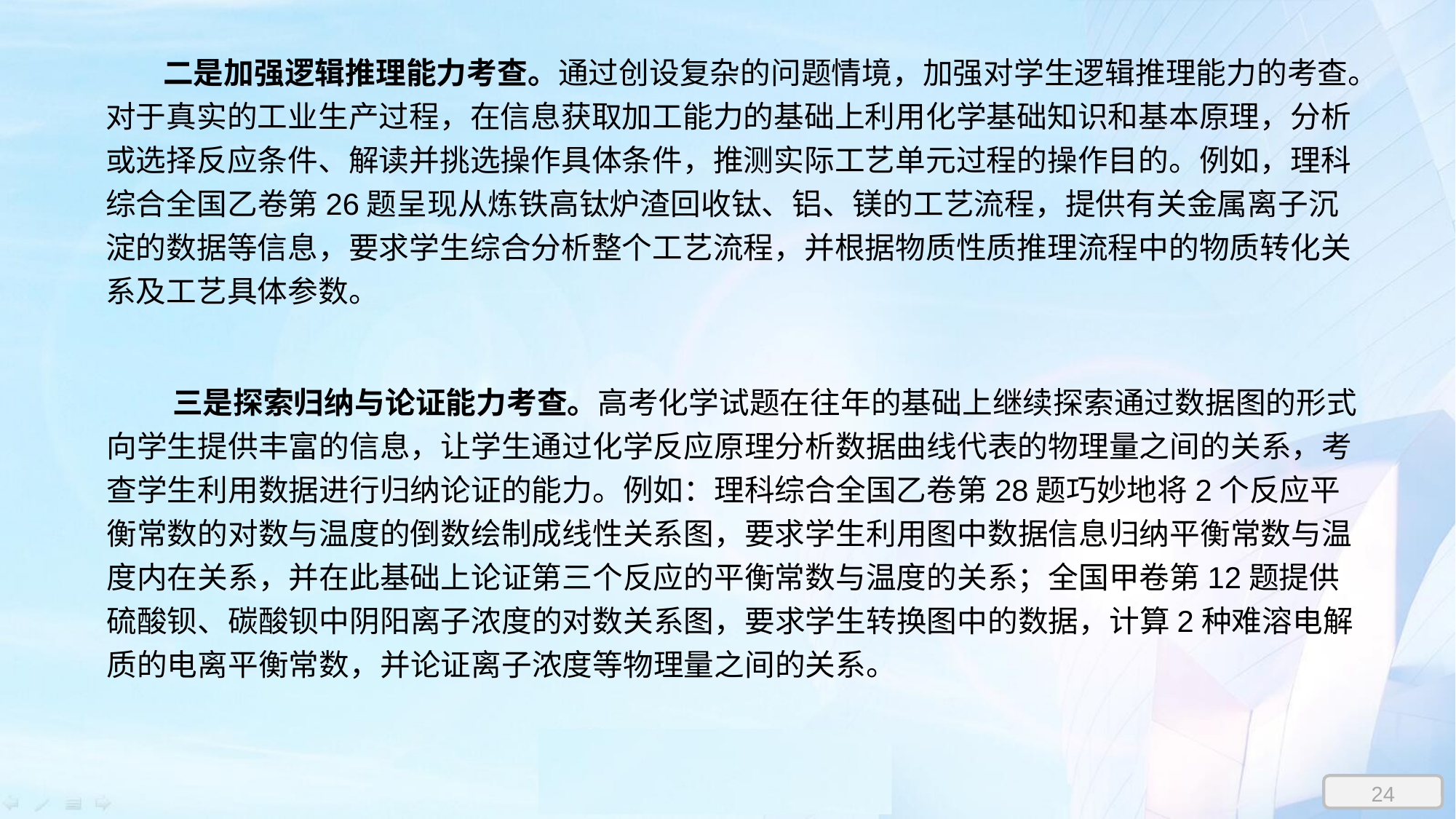

二是加强逻辑推理能力考查。通过创设复杂的问题情境，加强对学生逻辑推理能力的考查。对于真实的工业生产过程，在信息获取加工能力的基础上利用化学基础知识和基本原理，分析或选择反应条件、解读并挑选操作具体条件，推测实际工艺单元过程的操作目的。例如，理科综合全国乙卷第26题呈现从炼铁高钛炉渣回收钛、铝、镁的工艺流程，提供有关金属离子沉淀的数据等信息，要求学生综合分析整个工艺流程，并根据物质性质推理流程中的物质转化关系及工艺具体参数。
       三是探索归纳与论证能力考查。高考化学试题在往年的基础上继续探索通过数据图的形式向学生提供丰富的信息，让学生通过化学反应原理分析数据曲线代表的物理量之间的关系，考查学生利用数据进行归纳论证的能力。例如：理科综合全国乙卷第28题巧妙地将2个反应平衡常数的对数与温度的倒数绘制成线性关系图，要求学生利用图中数据信息归纳平衡常数与温度内在关系，并在此基础上论证第三个反应的平衡常数与温度的关系；全国甲卷第12题提供硫酸钡、碳酸钡中阴阳离子浓度的对数关系图，要求学生转换图中的数据，计算2种难溶电解质的电离平衡常数，并论证离子浓度等物理量之间的关系。